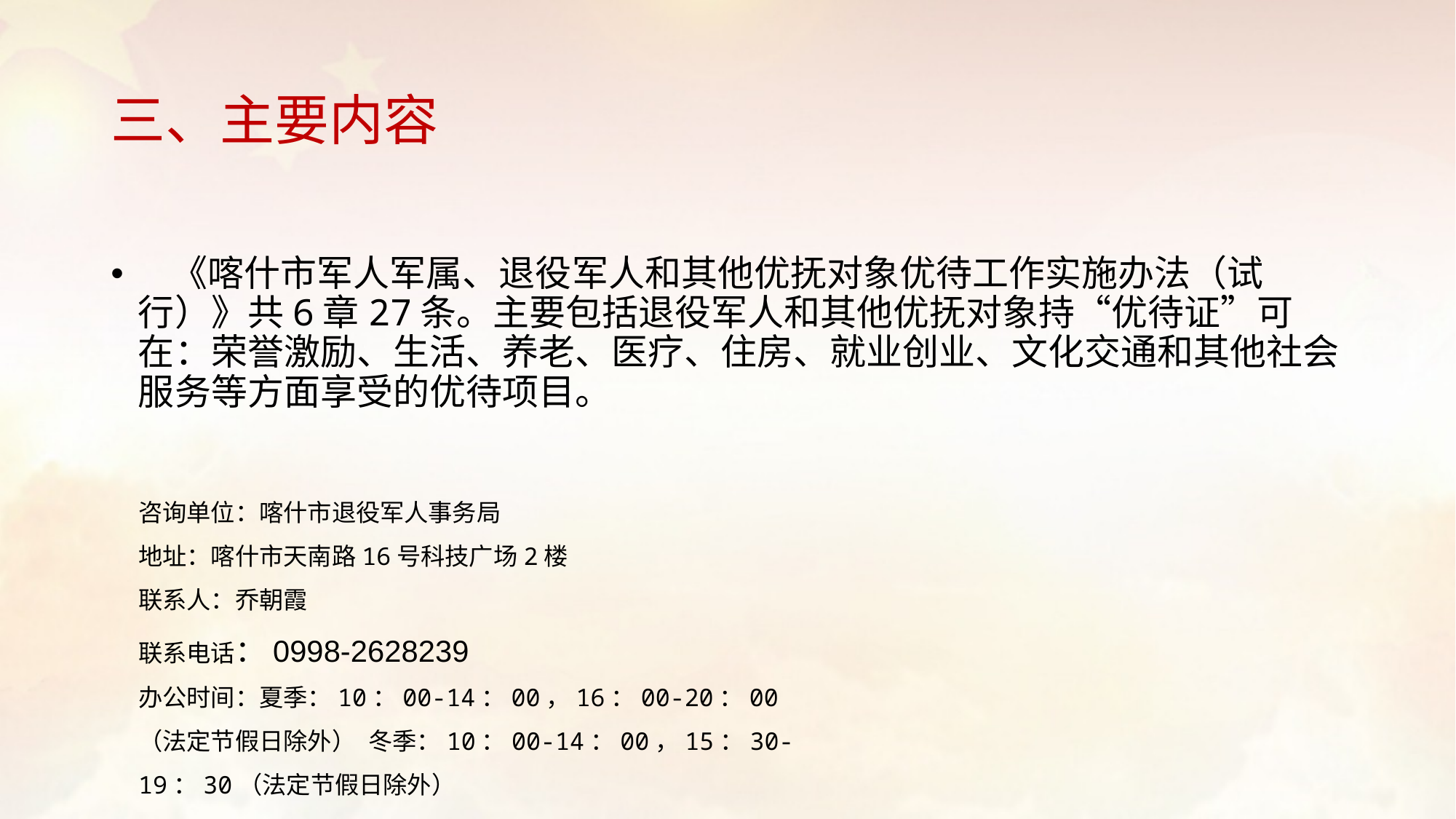

# 三、主要内容
   《喀什市军人军属、退役军人和其他优抚对象优待工作实施办法（试行）》共6章27条。主要包括退役军人和其他优抚对象持“优待证”可在：荣誉激励、生活、养老、医疗、住房、就业创业、文化交通和其他社会服务等方面享受的优待项目。
咨询单位：喀什市退役军人事务局
地址：喀什市天南路16号科技广场2楼
联系人：乔朝霞
联系电话：0998-2628239
办公时间：夏季：10：00-14：00，16：00-20：00（法定节假日除外） 冬季：10：00-14：00，15：30-19：30（法定节假日除外）